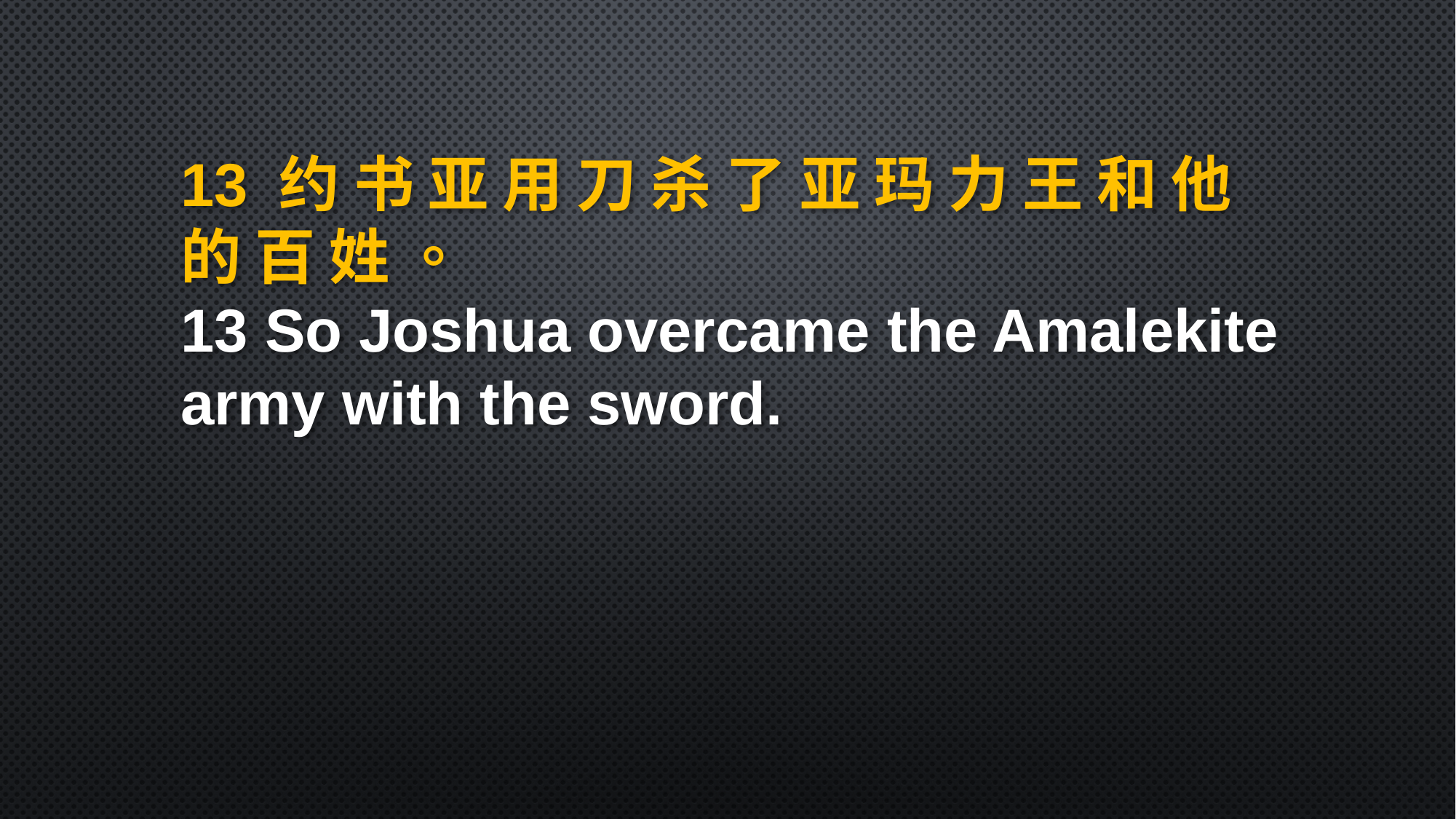

13 约 书 亚 用 刀 杀 了 亚 玛 力 王 和 他 的 百 姓 。
13 So Joshua overcame the Amalekite army with the sword.